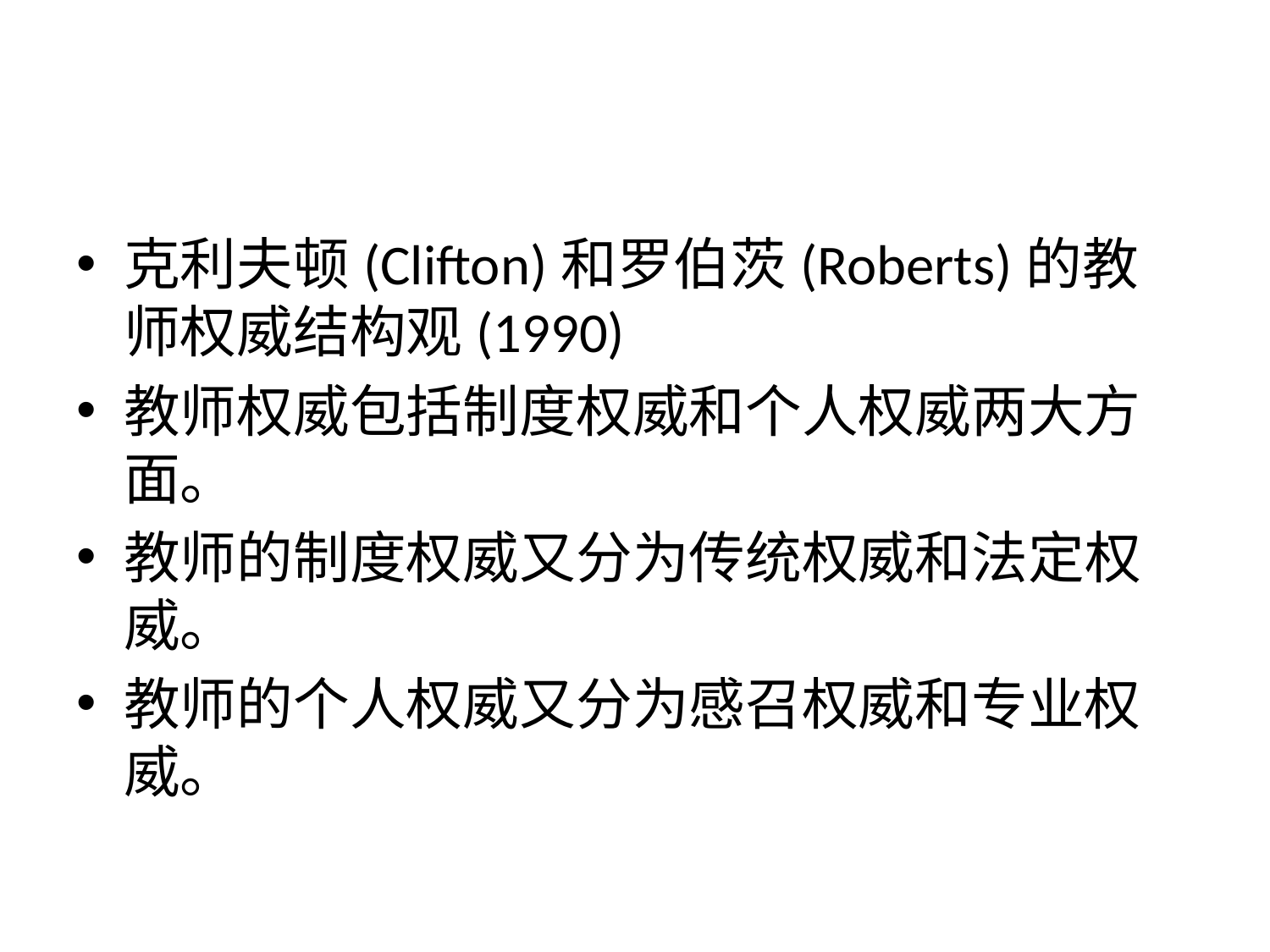

#
克利夫顿(Clifton)和罗伯茨(Roberts)的教师权威结构观(1990)
教师权威包括制度权威和个人权威两大方面。
教师的制度权威又分为传统权威和法定权威。
教师的个人权威又分为感召权威和专业权威。